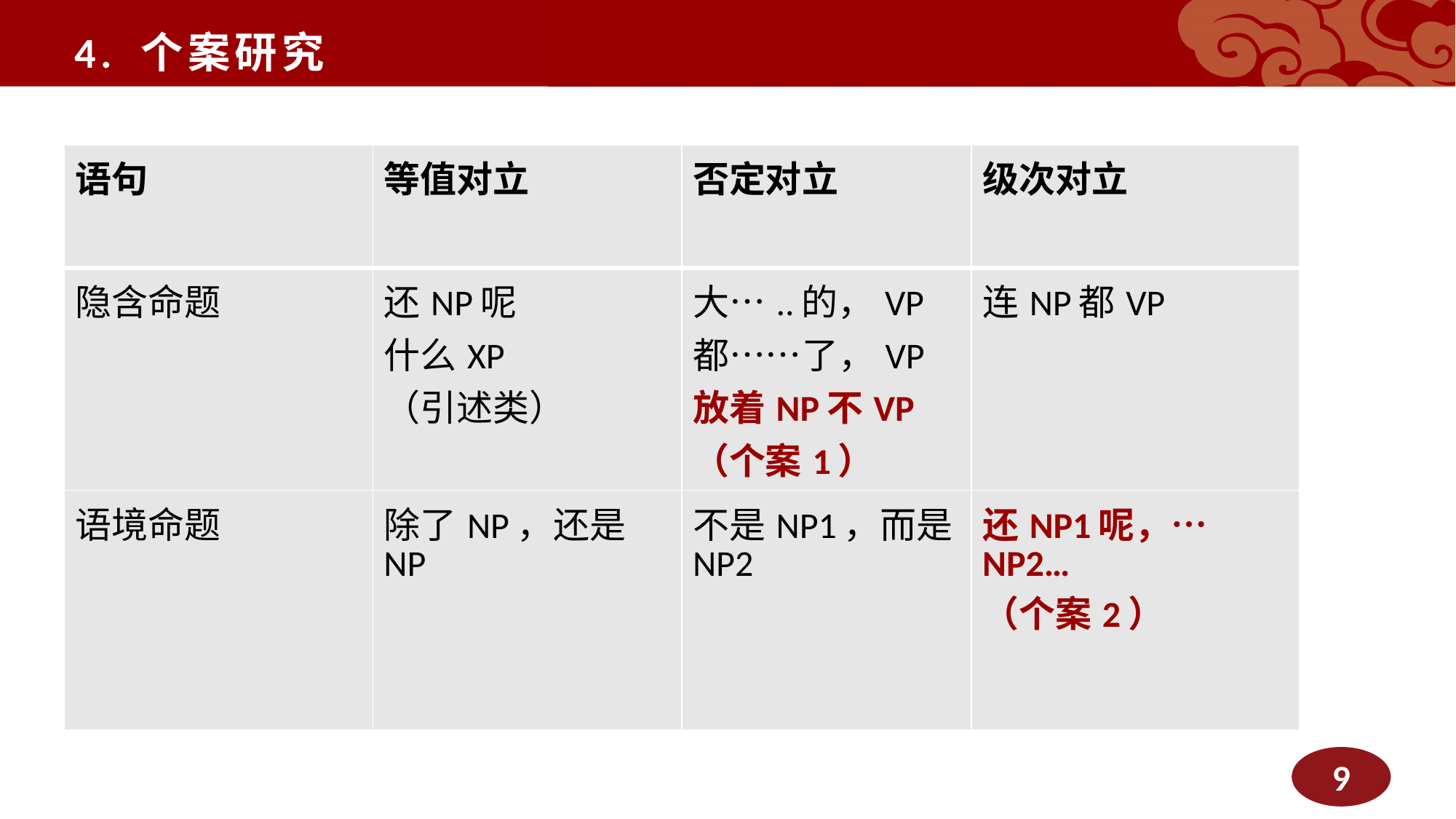

4. 个案研究
| 语句 | 等值对立 | 否定对立 | 级次对立 |
| --- | --- | --- | --- |
| 隐含命题 | 还NP呢 什么XP （引述类） | 大…..的，VP 都……了，VP 放着NP不VP （个案1） | 连NP都VP |
| 语境命题 | 除了NP，还是NP | 不是NP1，而是NP2 | 还NP1呢，…NP2… （个案2） |